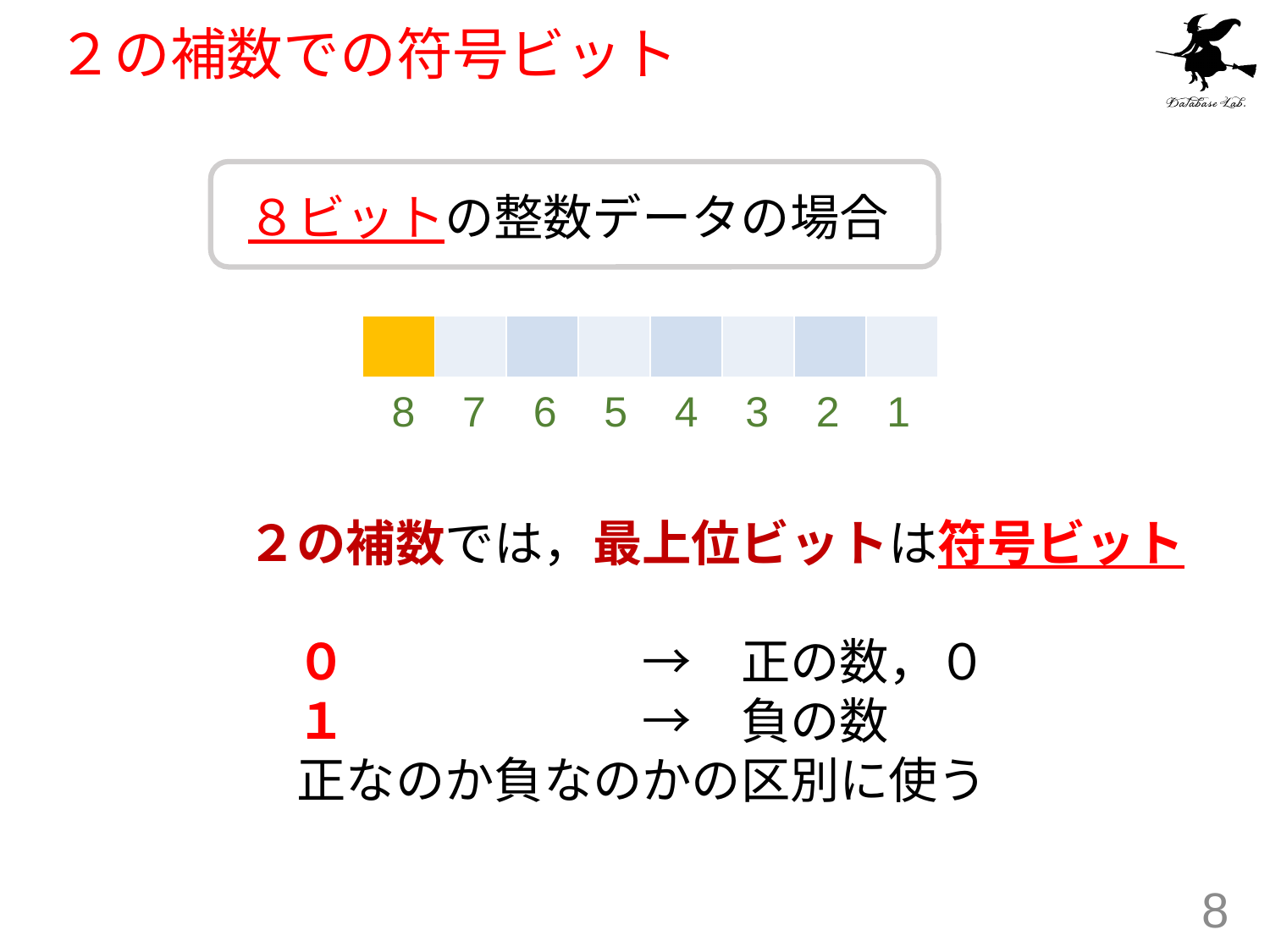

# ２の補数での符号ビット

８ビットの整数データの場合
|  |  |  |  |  |  |  |  |
| --- | --- | --- | --- | --- | --- | --- | --- |
8    7    6    5    4    3    2    1
２の補数では，最上位ビットは符号ビット

　０　　　　　　→　正の数，０
　１　　　　　　→　負の数
　正なのか負なのかの区別に使う
8